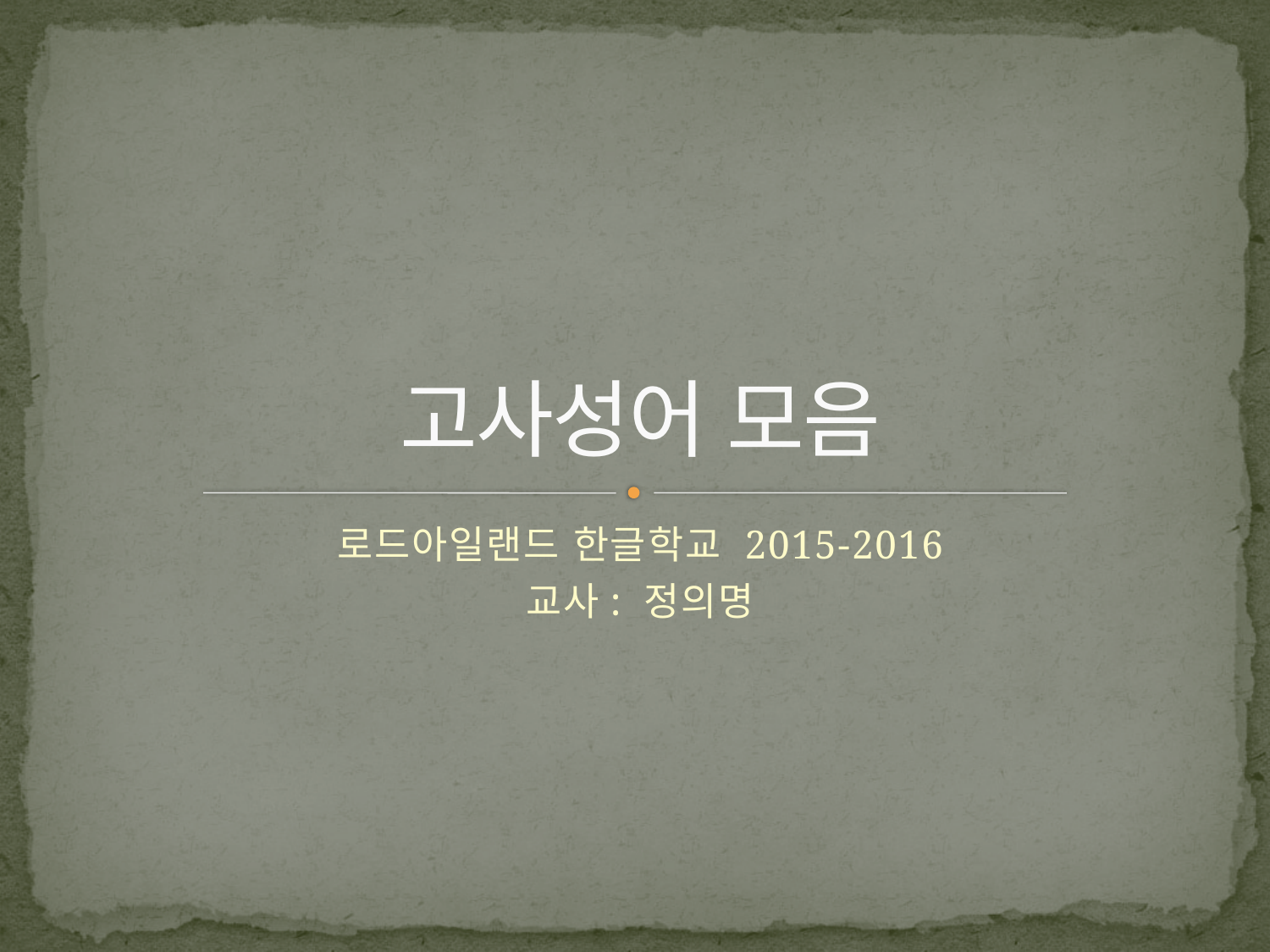

# 고사성어 모음
로드아일랜드 한글학교 2015-2016
교사: 정의명